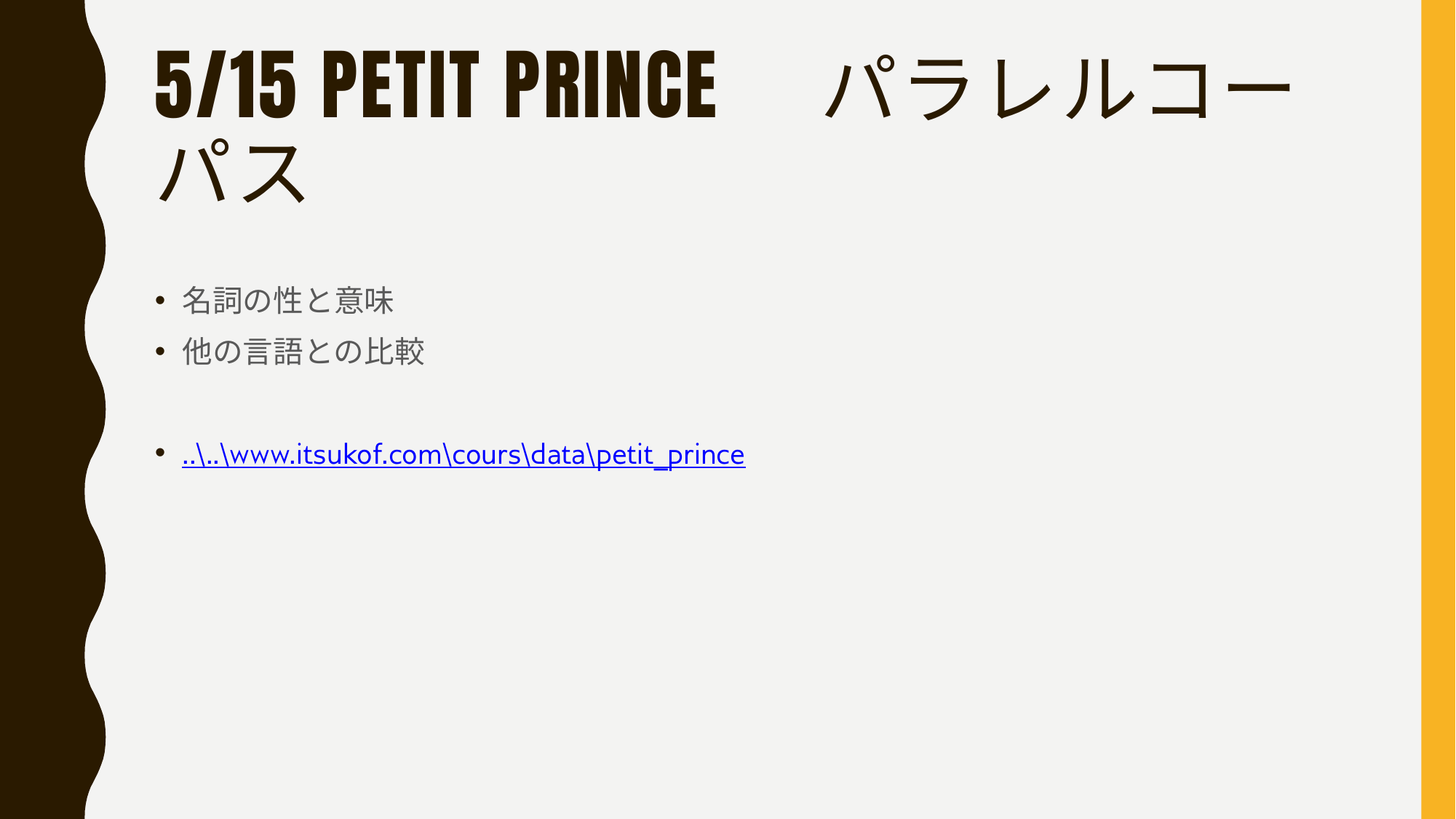

# 5/15 Petit Prince　パラレルコーパス
名詞の性と意味
他の言語との比較

..\..\www.itsukof.com\cours\data\petit_prince